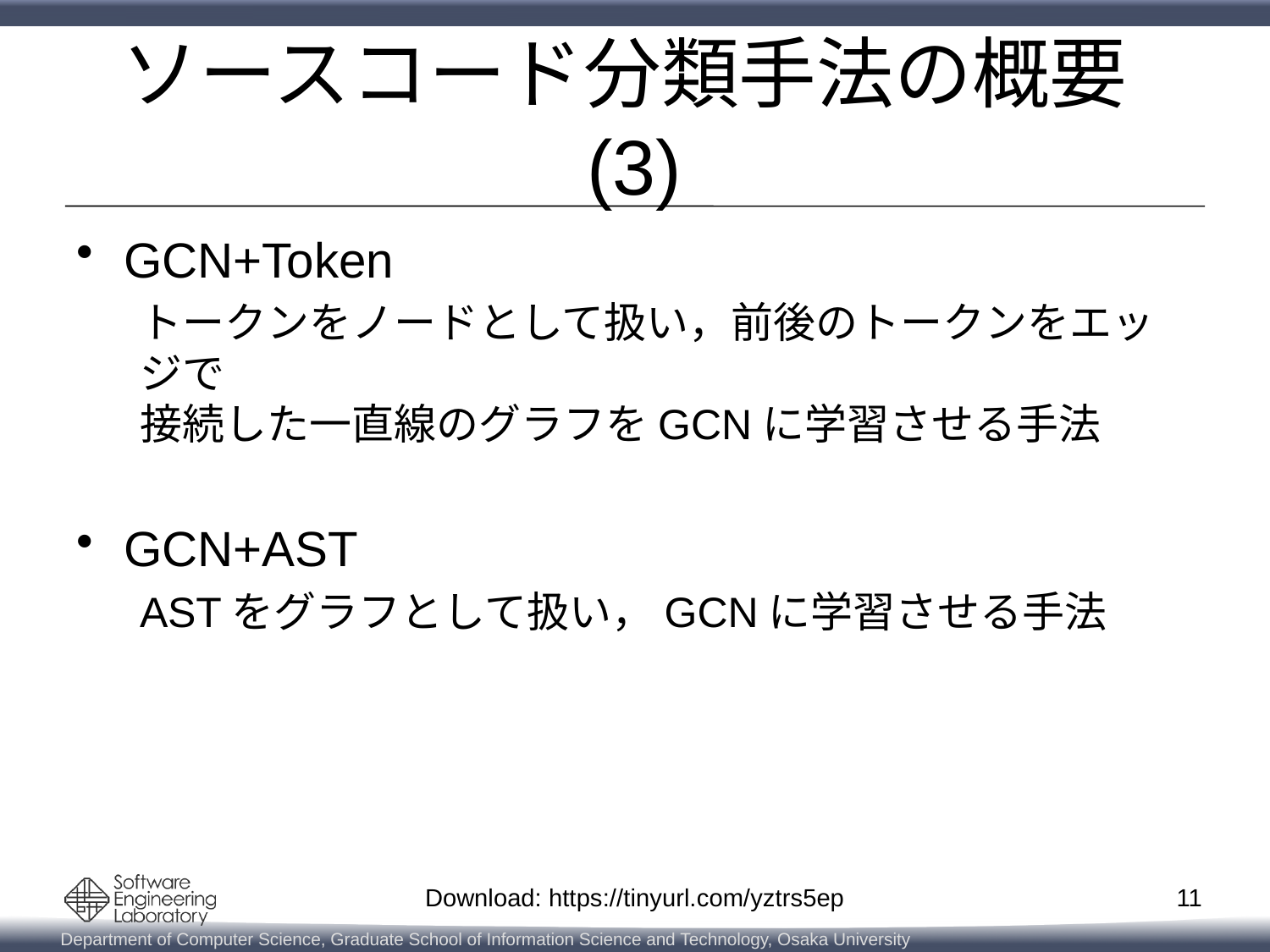

# ソースコード分類手法の概要(3)
GCN+Token
トークンをノードとして扱い，前後のトークンをエッジで
接続した一直線のグラフをGCNに学習させる手法

GCN+AST
ASTをグラフとして扱い，GCNに学習させる手法
11
Download: https://tinyurl.com/yztrs5ep